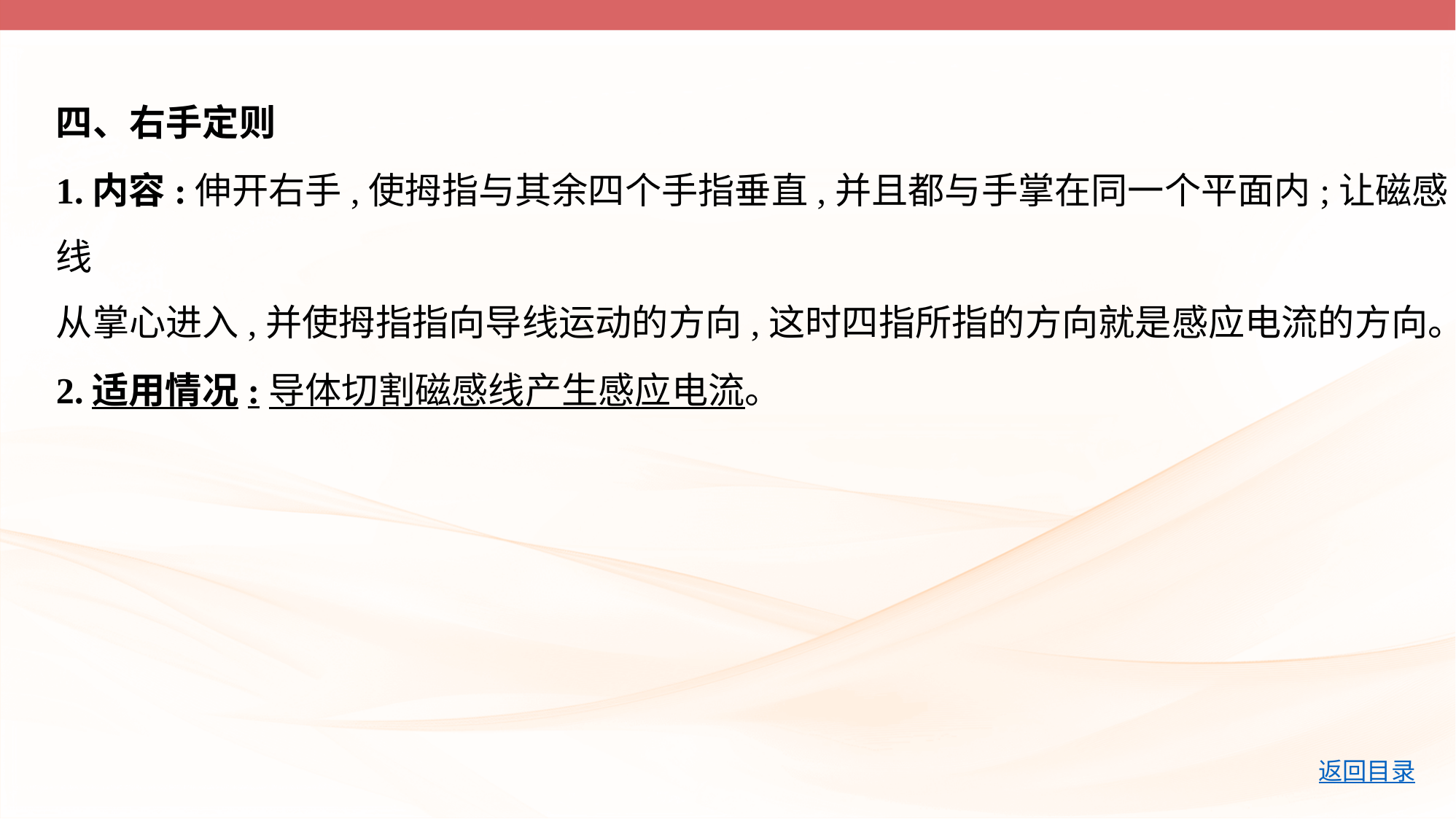

四、右手定则
1.内容:伸开右手,使拇指与其余四个手指垂直,并且都与手掌在同一个平面内;让磁感线
从掌心进入,并使拇指指向导线运动的方向,这时四指所指的方向就是感应电流的方向。
2.适用情况:导体切割磁感线产生感应电流。